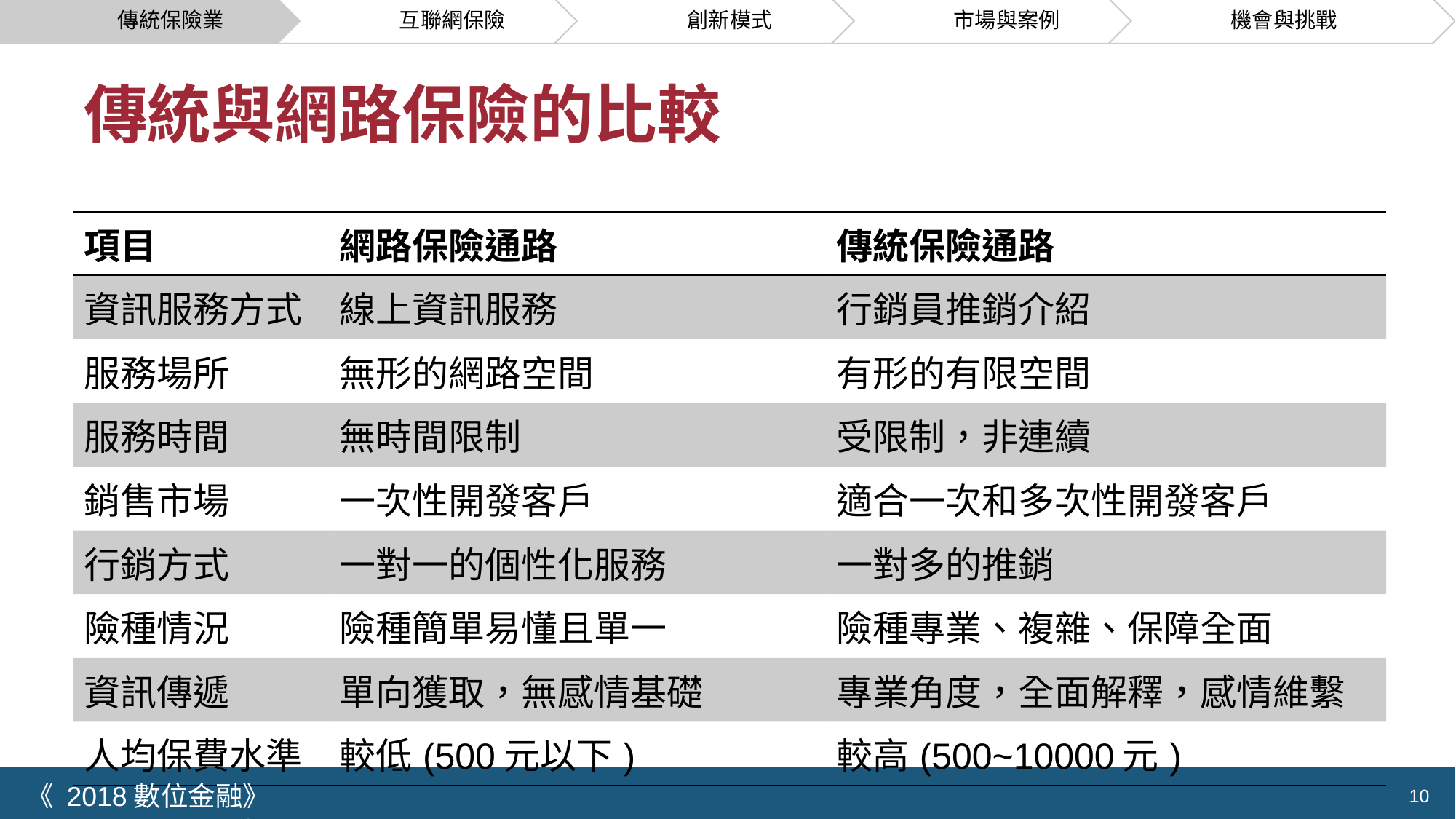

傳統保險業
互聯網保險
創新模式
市場與案例
機會與挑戰
# 傳統與網路保險的比較
| 項目 | 網路保險通路 | 傳統保險通路 |
| --- | --- | --- |
| 資訊服務方式 | 線上資訊服務 | 行銷員推銷介紹 |
| 服務場所 | 無形的網路空間 | 有形的有限空間 |
| 服務時間 | 無時間限制 | 受限制，非連續 |
| 銷售市場 | 一次性開發客戶 | 適合一次和多次性開發客戶 |
| 行銷方式 | 一對一的個性化服務 | 一對多的推銷 |
| 險種情況 | 險種簡單易懂且單一 | 險種專業、複雜、保障全面 |
| 資訊傳遞 | 單向獲取，無感情基礎 | 專業角度，全面解釋，感情維繫 |
| 人均保費水準 | 較低(500元以下) | 較高(500~10000元) |
《 2018數位金融》                                                                                                                                             	NCTU.IIM.IEBI Lab
10